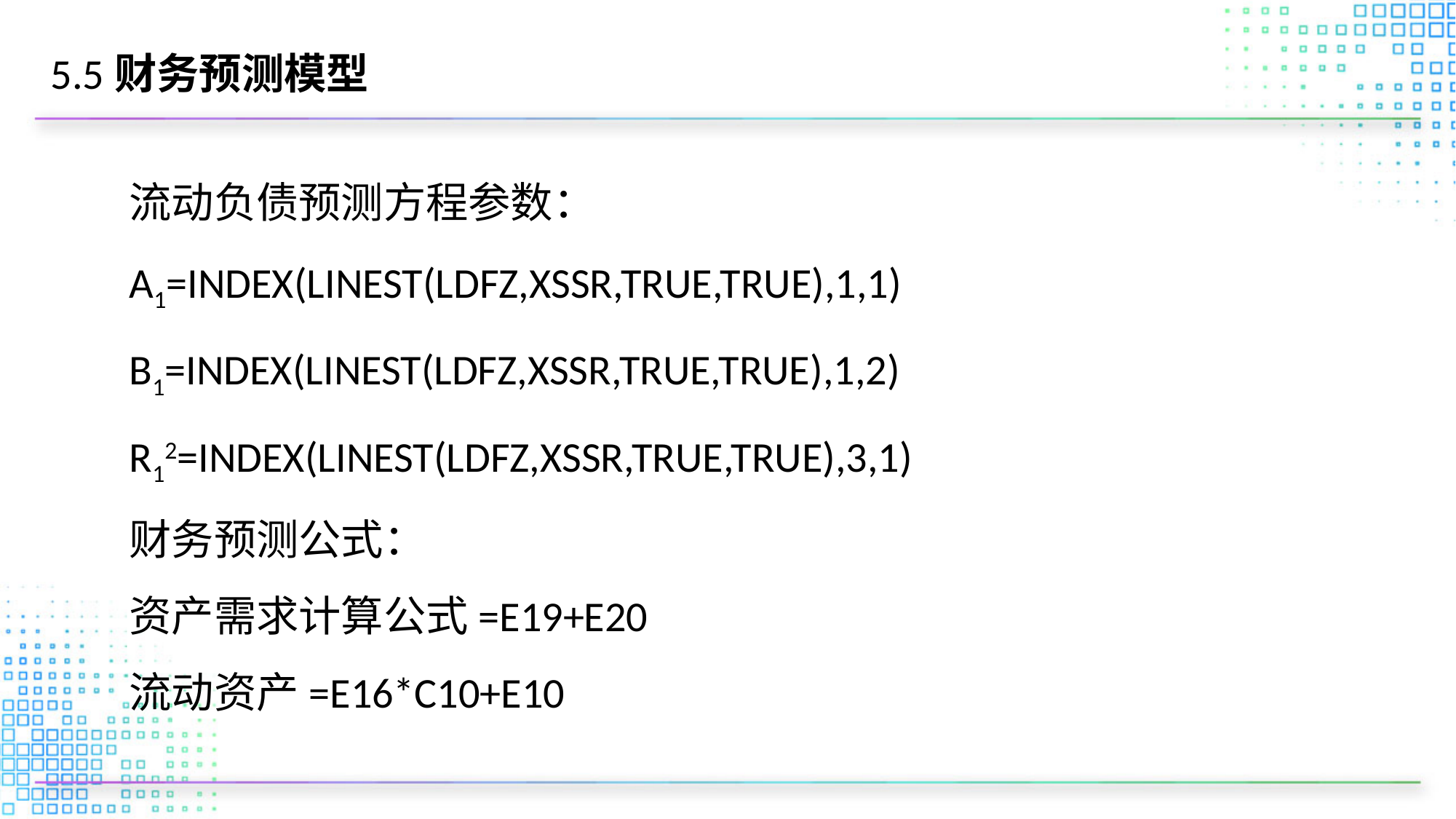

# 5.5财务预测模型
流动负债预测方程参数：
A1=INDEX(LINEST(LDFZ,XSSR,TRUE,TRUE),1,1)
B1=INDEX(LINEST(LDFZ,XSSR,TRUE,TRUE),1,2)
R12=INDEX(LINEST(LDFZ,XSSR,TRUE,TRUE),3,1)
财务预测公式：
资产需求计算公式=E19+E20
流动资产=E16*C10+E10